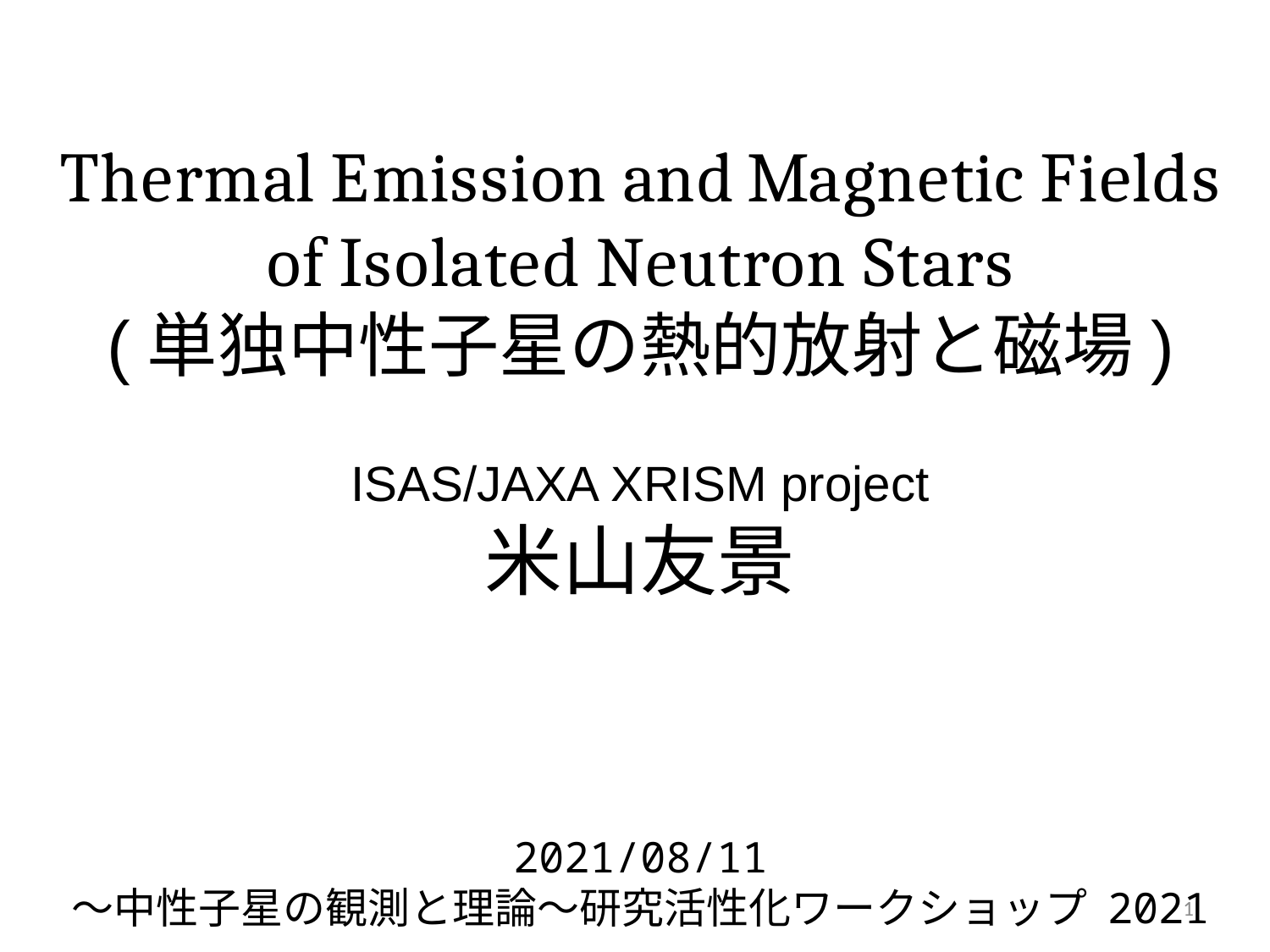

# Thermal Emission and Magnetic Fields of Isolated Neutron Stars (単独中性子星の熱的放射と磁場)
ISAS/JAXA XRISM project
米山友景

2021/08/11
～中性子星の観測と理論～研究活性化ワークショップ 2021
1